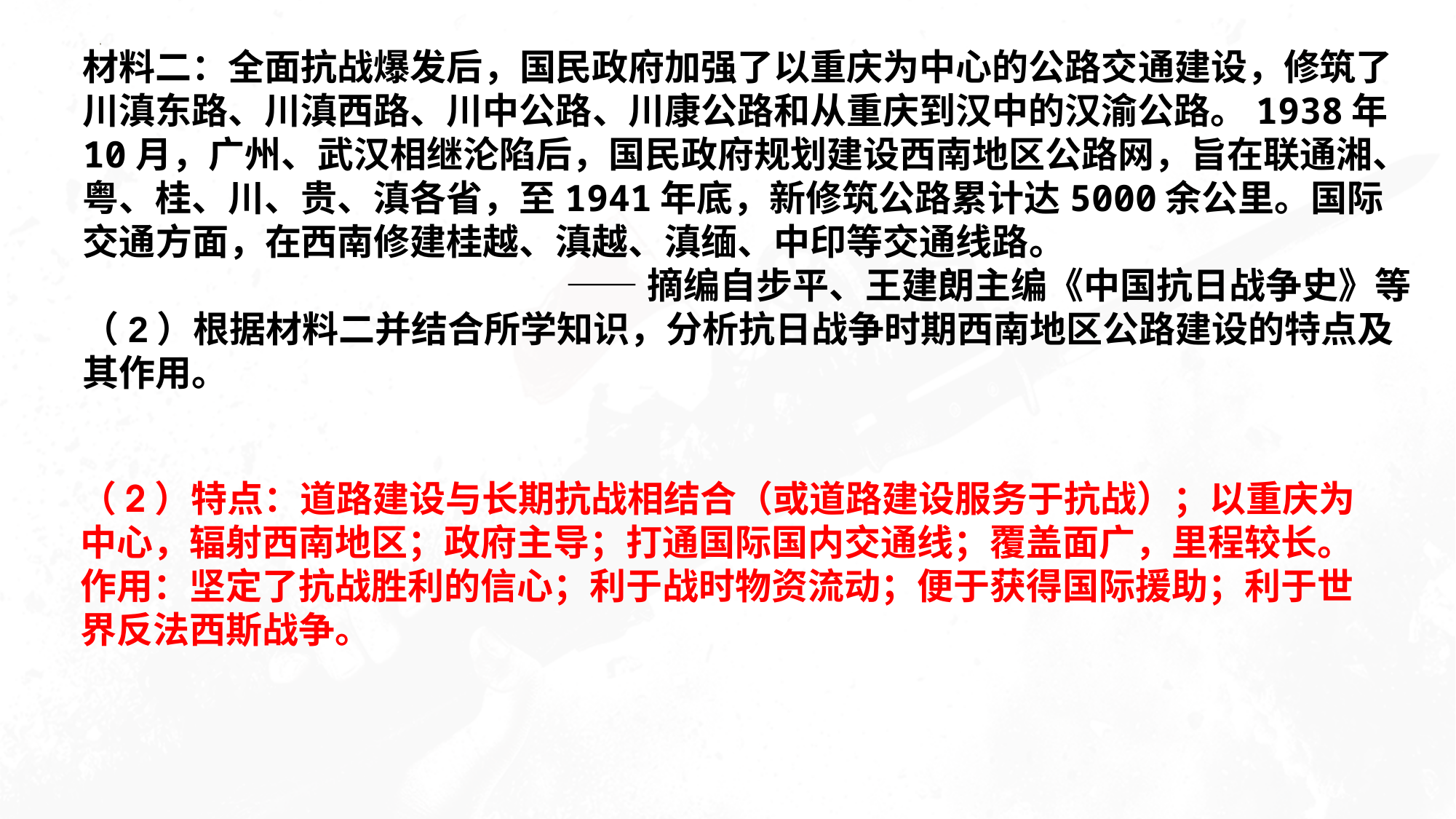

材料二：全面抗战爆发后，国民政府加强了以重庆为中心的公路交通建设，修筑了川滇东路、川滇西路、川中公路、川康公路和从重庆到汉中的汉渝公路。1938年10月，广州、武汉相继沦陷后，国民政府规划建设西南地区公路网，旨在联通湘、粤、桂、川、贵、滇各省，至1941年底，新修筑公路累计达5000余公里。国际交通方面，在西南修建桂越、滇越、滇缅、中印等交通线路。
——摘编自步平、王建朗主编《中国抗日战争史》等
（2）根据材料二并结合所学知识，分析抗日战争时期西南地区公路建设的特点及其作用。
（2）特点：道路建设与长期抗战相结合（或道路建设服务于抗战）；以重庆为中心，辐射西南地区；政府主导；打通国际国内交通线；覆盖面广，里程较长。
作用：坚定了抗战胜利的信心；利于战时物资流动；便于获得国际援助；利于世界反法西斯战争。